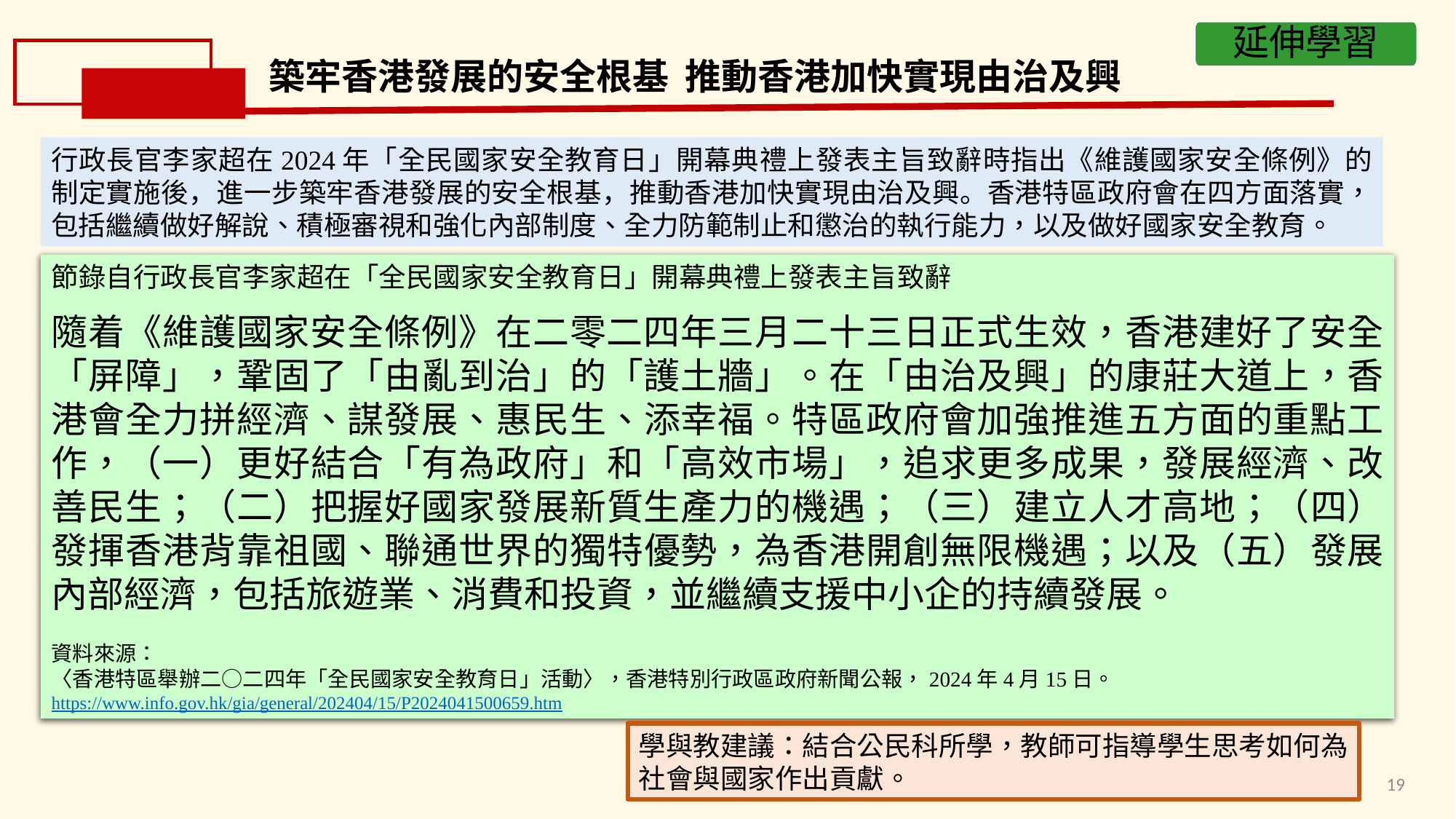

延伸學習

築牢香港發展的安全根基  推動香港加快實現由治及興

行政長官李家超在2024年「全民國家安全教育日」開幕典禮上發表主旨致辭時指出《維護國家安全條例》的制定實施後，進一步築牢香港發展的安全根基，推動香港加快實現由治及興。香港特區政府會在四方面落實，包括繼續做好解說、積極審視和強化內部制度、全力防範制止和懲治的執行能力，以及做好國家安全教育。
節錄自行政長官李家超在「全民國家安全教育日」開幕典禮上發表主旨致辭

隨着《維護國家安全條例》在二零二四年三月二十三日正式生效，香港建好了安全「屏障」，鞏固了「由亂到治」的「護土牆」。在「由治及興」的康莊大道上，香港會全力拼經濟、謀發展、惠民生、添幸福。特區政府會加強推進五方面的重點工作，（一）更好結合「有為政府」和「高效市場」，追求更多成果，發展經濟、改善民生；（二）把握好國家發展新質生產力的機遇；（三）建立人才高地；（四）發揮香港背靠祖國、聯通世界的獨特優勢，為香港開創無限機遇；以及（五）發展內部經濟，包括旅遊業、消費和投資，並繼續支援中小企的持續發展。

資料來源：
〈香港特區舉辦二○二四年「全民國家安全教育日」活動〉，香港特別行政區政府新聞公報，2024年4月15日。 https://www.info.gov.hk/gia/general/202404/15/P2024041500659.htm
學與教建議：結合公民科所學，教師可指導學生思考如何為社會與國家作出貢獻。